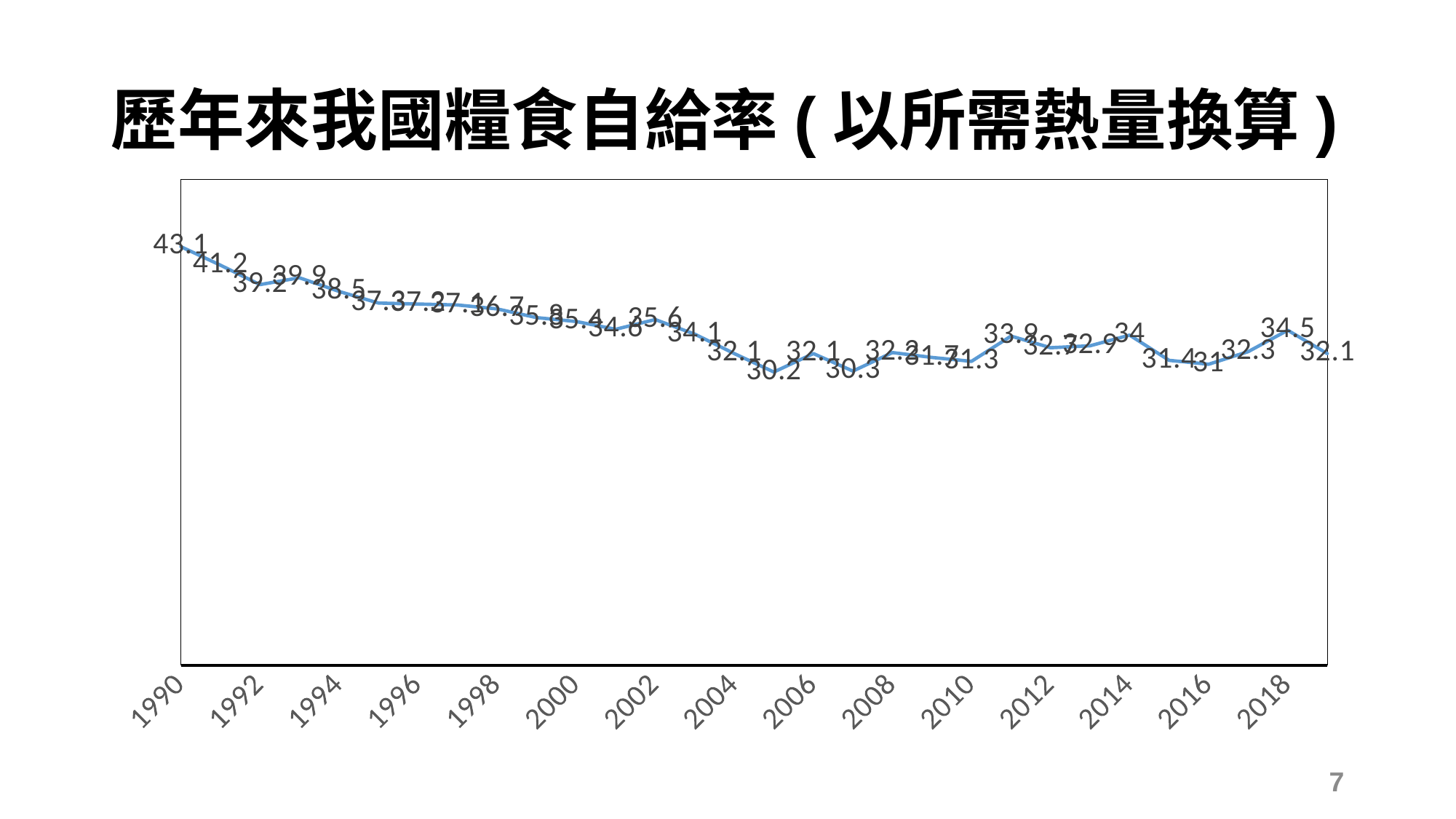

# 歷年來我國糧食自給率(以所需熱量換算)

### Chart

| Category |  |
|---|---|
| 1990 | 43.1 |
| 1991 | 41.2 |
| 1992 | 39.2 |
| 1993 | 39.9 |
| 1994 | 38.5 |
| 1995 | 37.3 |
| 1996 | 37.2 |
| 1997 | 37.1 |
| 1998 | 36.7 |
| 1999 | 35.8 |
| 2000 | 35.4 |
| 2001 | 34.6 |
| 2002 | 35.6 |
| 2003 | 34.1 |
| 2004 | 32.1 |
| 2005 | 30.2 |
| 2006 | 32.1 |
| 2007 | 30.3 |
| 2008 | 32.2 |
| 2009 | 31.7 |
| 2010 | 31.3 |
| 2011 | 33.9 |
| 2012 | 32.7 |
| 2013 | 32.9 |
| 2014 | 34.0 |
| 2015 | 31.4 |
| 2016 | 31.0 |
| 2017 | 32.3 |
| 2018 | 34.5 |
| 2019 | 32.1 |
7